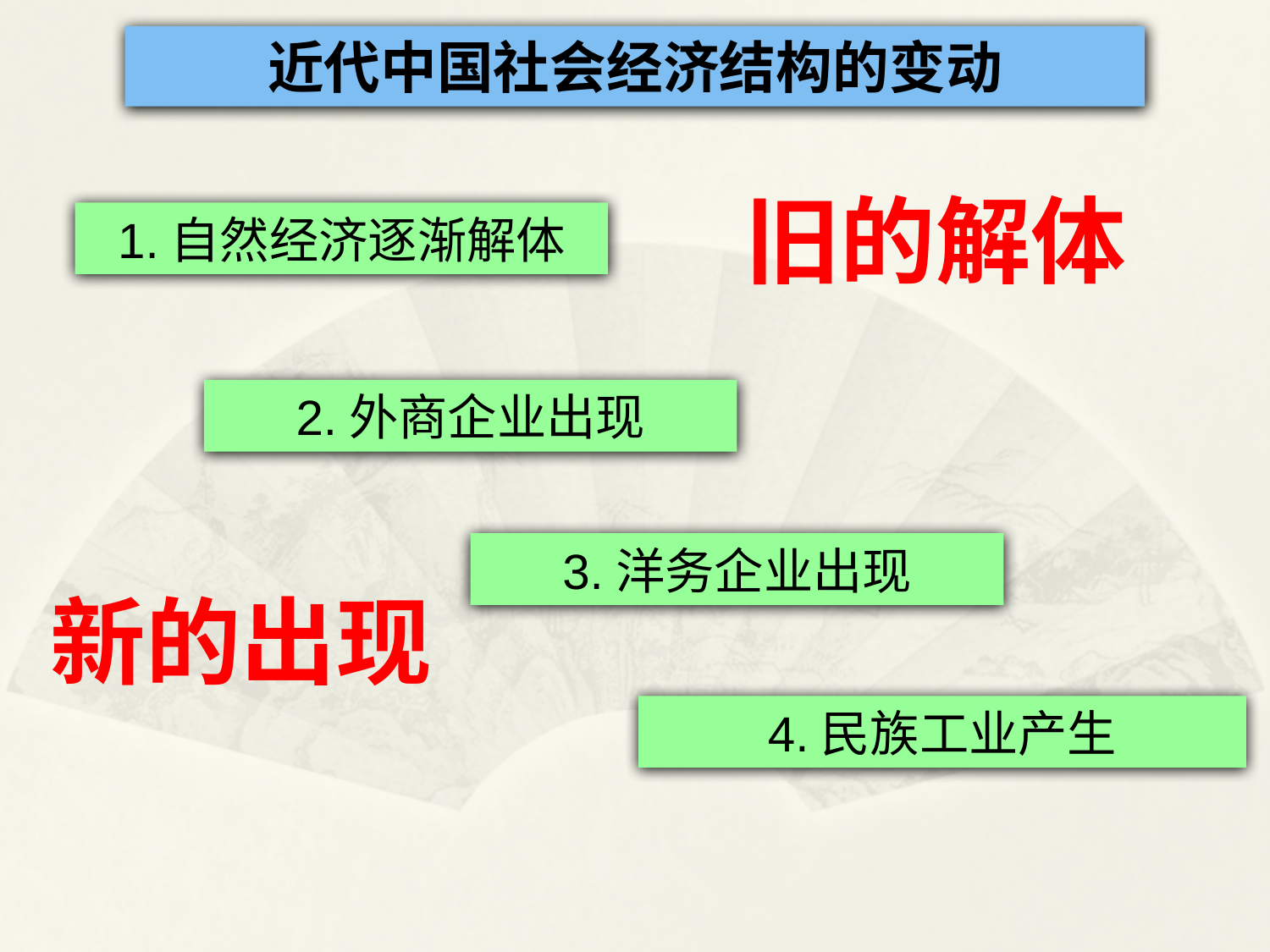

近代中国社会经济结构的变动
旧的解体
1.自然经济逐渐解体
2.外商企业出现
3.洋务企业出现
新的出现
4.民族工业产生